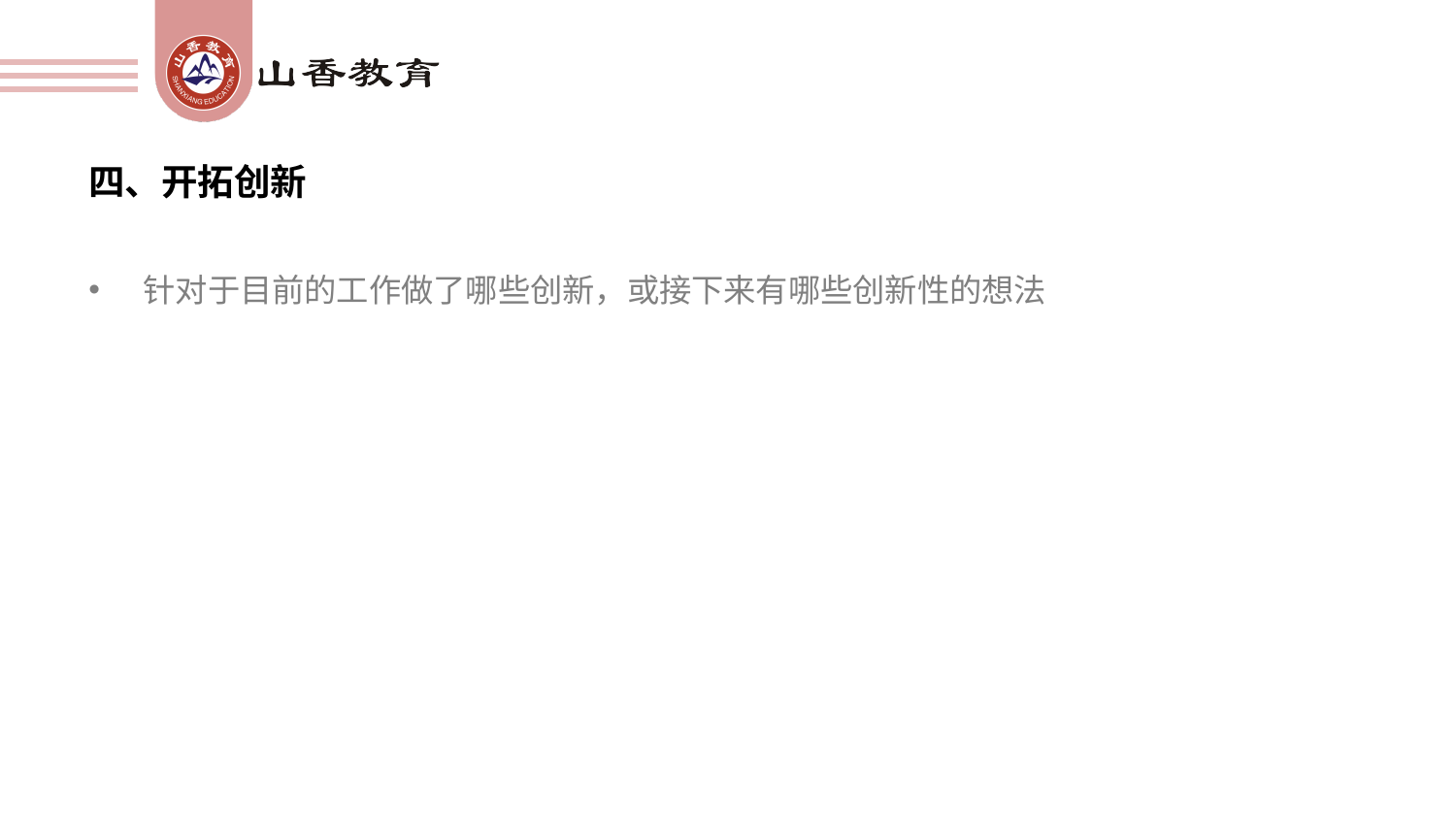

四、开拓创新
针对于目前的工作做了哪些创新，或接下来有哪些创新性的想法